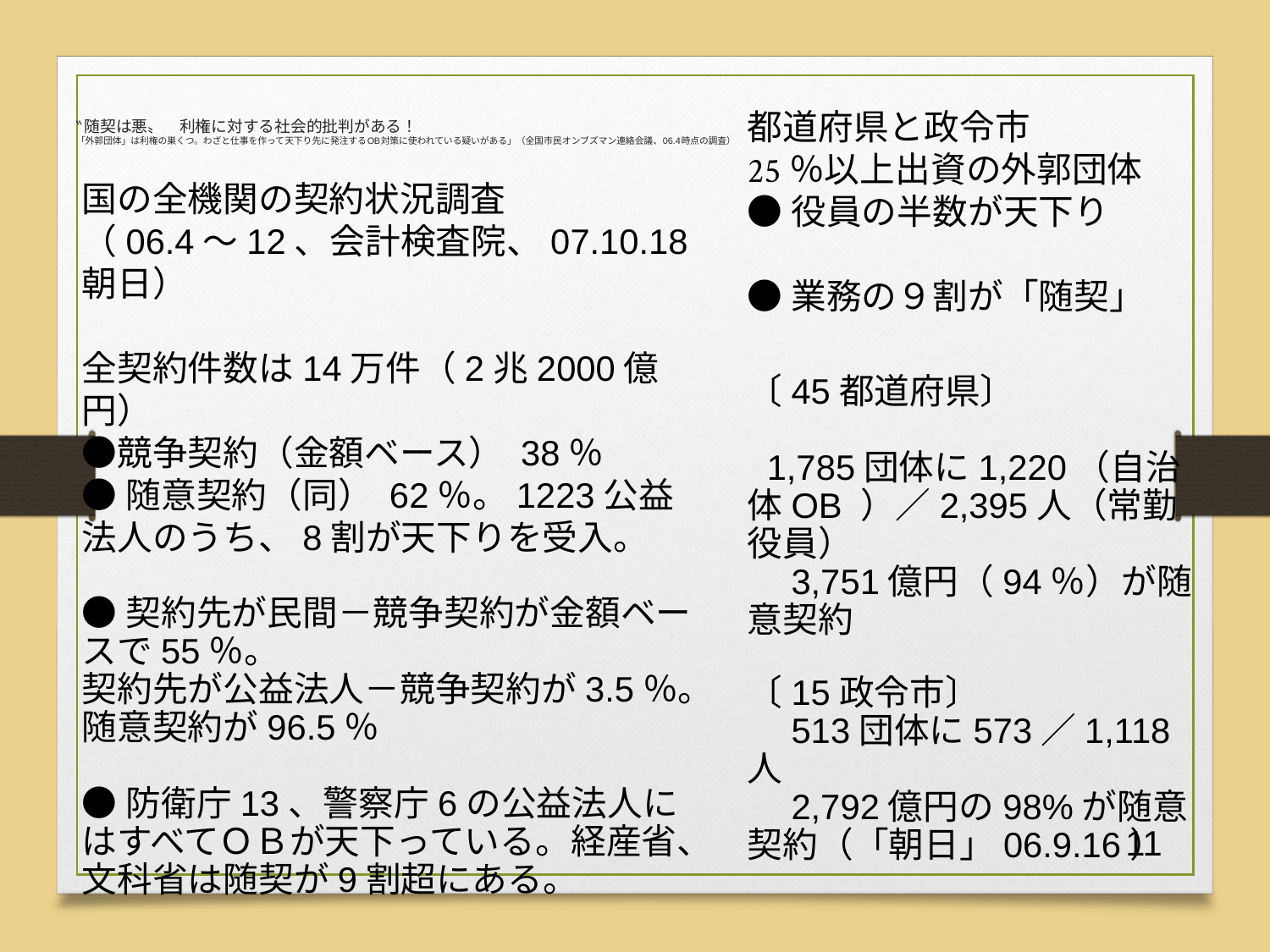

# ‶随契は悪〟　利権に対する社会的批判がある！ 「外郭団体」は利権の巣くつ。わざと仕事を作って天下り先に発注するOB対策に使われている疑いがある」（全国市民オンブズマン連絡会議、06.4時点の調査）
国の全機関の契約状況調査
（06.4～12、会計検査院、07.10.18朝日）
全契約件数は14万件（2兆2000億円）
●競争契約（金額ベース） 38％
●随意契約（同） 62％。1223公益法人のうち、8割が天下りを受入。

●契約先が民間－競争契約が金額ベースで55％。
契約先が公益法人－競争契約が3.5％。随意契約が96.5％

●防衛庁13、警察庁6の公益法人にはすべてＯＢが天下っている。経産省、文科省は随契が9割超にある。

都道府県と政令市
25％以上出資の外郭団体
●役員の半数が天下り
●業務の９割が「随契」

〔45都道府県〕
  1,785団体に1,220（自治体OB ）／2,395人（常勤役員）
　3,751億円（94％）が随意契約

〔15政令市〕
　513団体に573／1,118人
　2,792億円の98%が随意契約（「朝日」06.9.16）

11